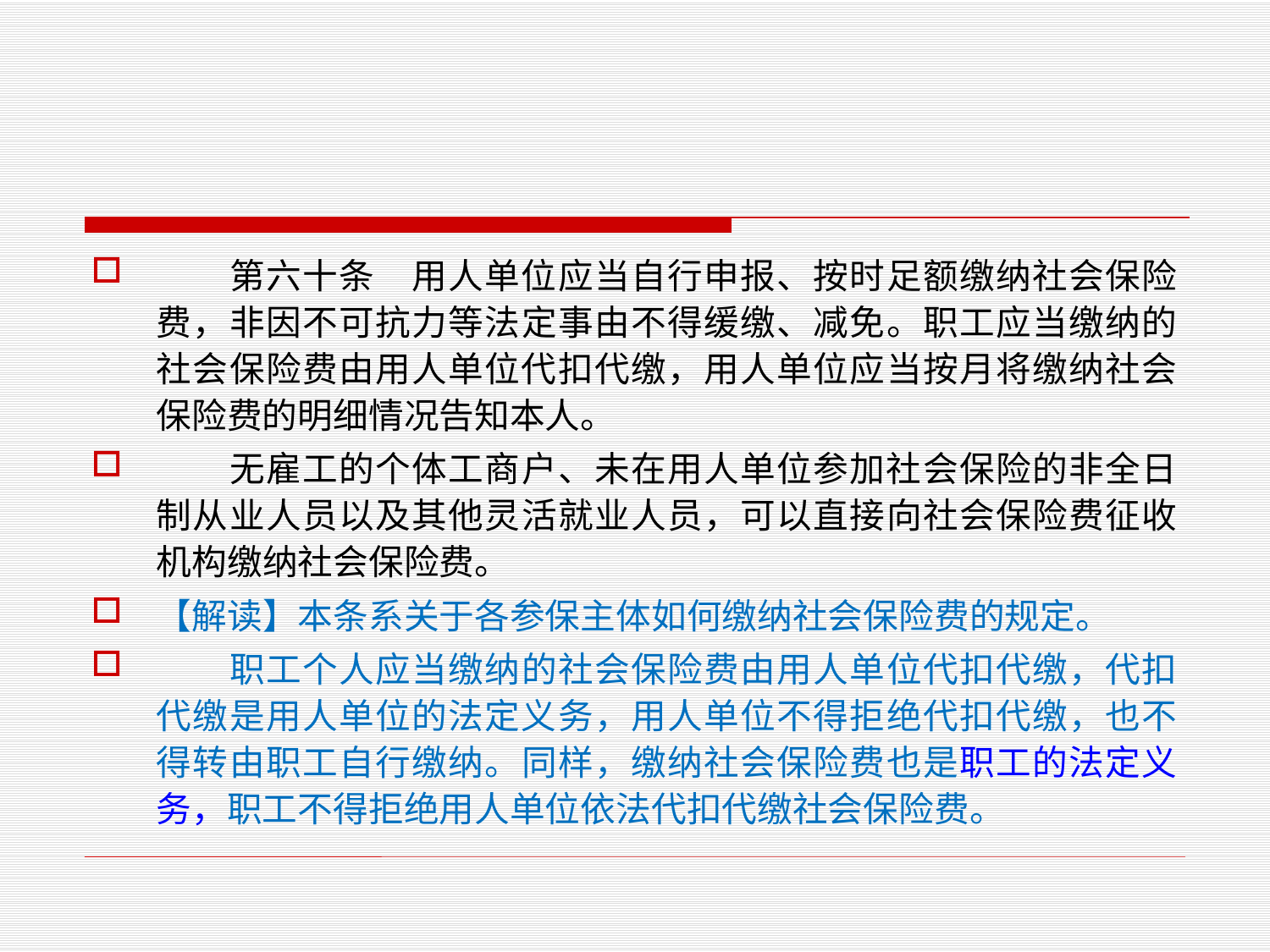

第六十条　用人单位应当自行申报、按时足额缴纳社会保险费，非因不可抗力等法定事由不得缓缴、减免。职工应当缴纳的社会保险费由用人单位代扣代缴，用人单位应当按月将缴纳社会保险费的明细情况告知本人。
　　无雇工的个体工商户、未在用人单位参加社会保险的非全日制从业人员以及其他灵活就业人员，可以直接向社会保险费征收机构缴纳社会保险费。
【解读】本条系关于各参保主体如何缴纳社会保险费的规定。
　　职工个人应当缴纳的社会保险费由用人单位代扣代缴，代扣代缴是用人单位的法定义务，用人单位不得拒绝代扣代缴，也不得转由职工自行缴纳。同样，缴纳社会保险费也是职工的法定义务，职工不得拒绝用人单位依法代扣代缴社会保险费。